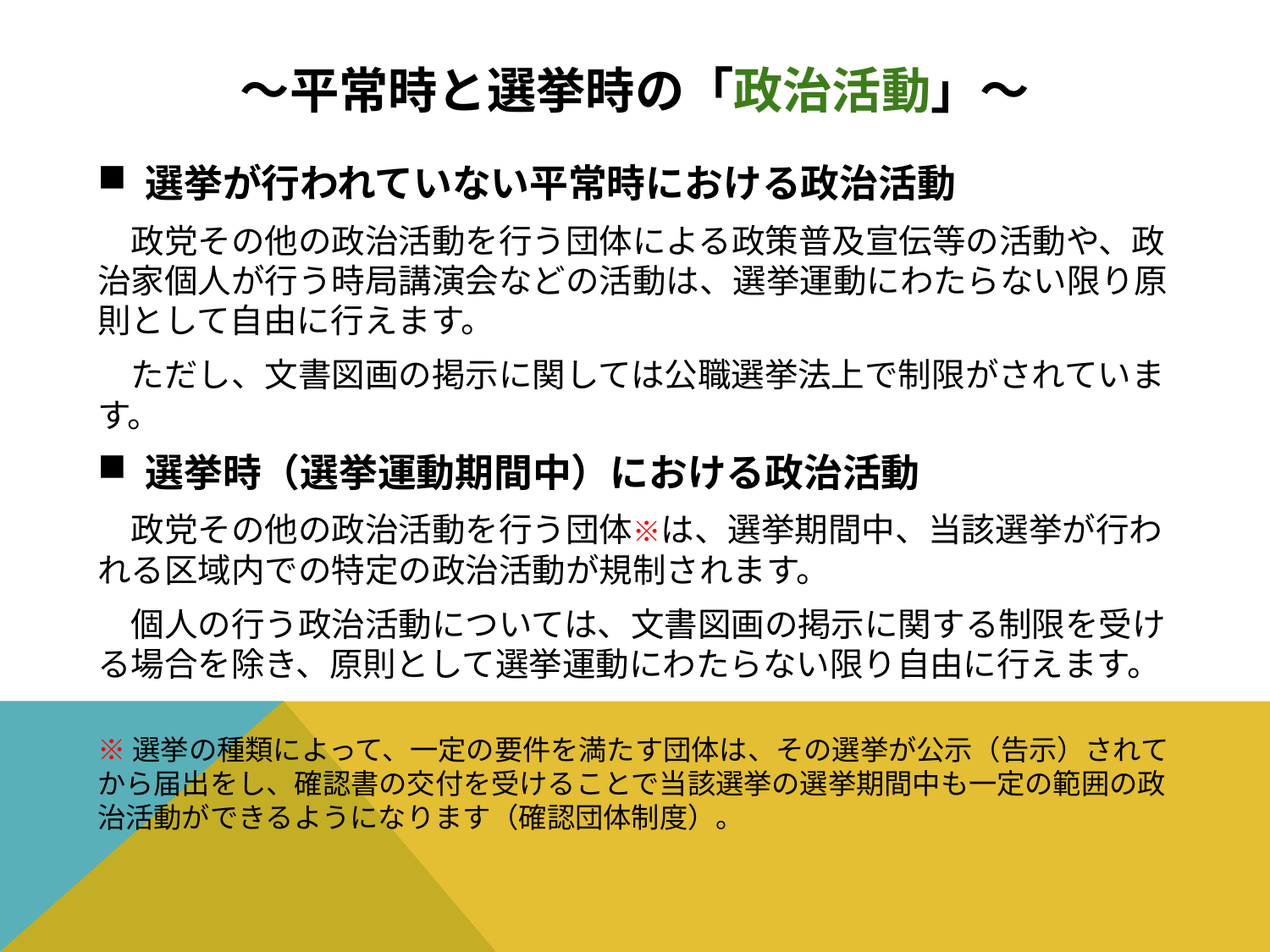

# ～平常時と選挙時の「政治活動」～
選挙が行われていない平常時における政治活動
　政党その他の政治活動を行う団体による政策普及宣伝等の活動や、政治家個人が行う時局講演会などの活動は、選挙運動にわたらない限り原則として自由に行えます。
　ただし、文書図画の掲示に関しては公職選挙法上で制限がされています。
選挙時（選挙運動期間中）における政治活動
　政党その他の政治活動を行う団体※は、選挙期間中、当該選挙が行われる区域内での特定の政治活動が規制されます。
　個人の行う政治活動については、文書図画の掲示に関する制限を受ける場合を除き、原則として選挙運動にわたらない限り自由に行えます。

※選挙の種類によって、一定の要件を満たす団体は、その選挙が公示（告示）されてから届出をし、確認書の交付を受けることで当該選挙の選挙期間中も一定の範囲の政治活動ができるようになります（確認団体制度）。